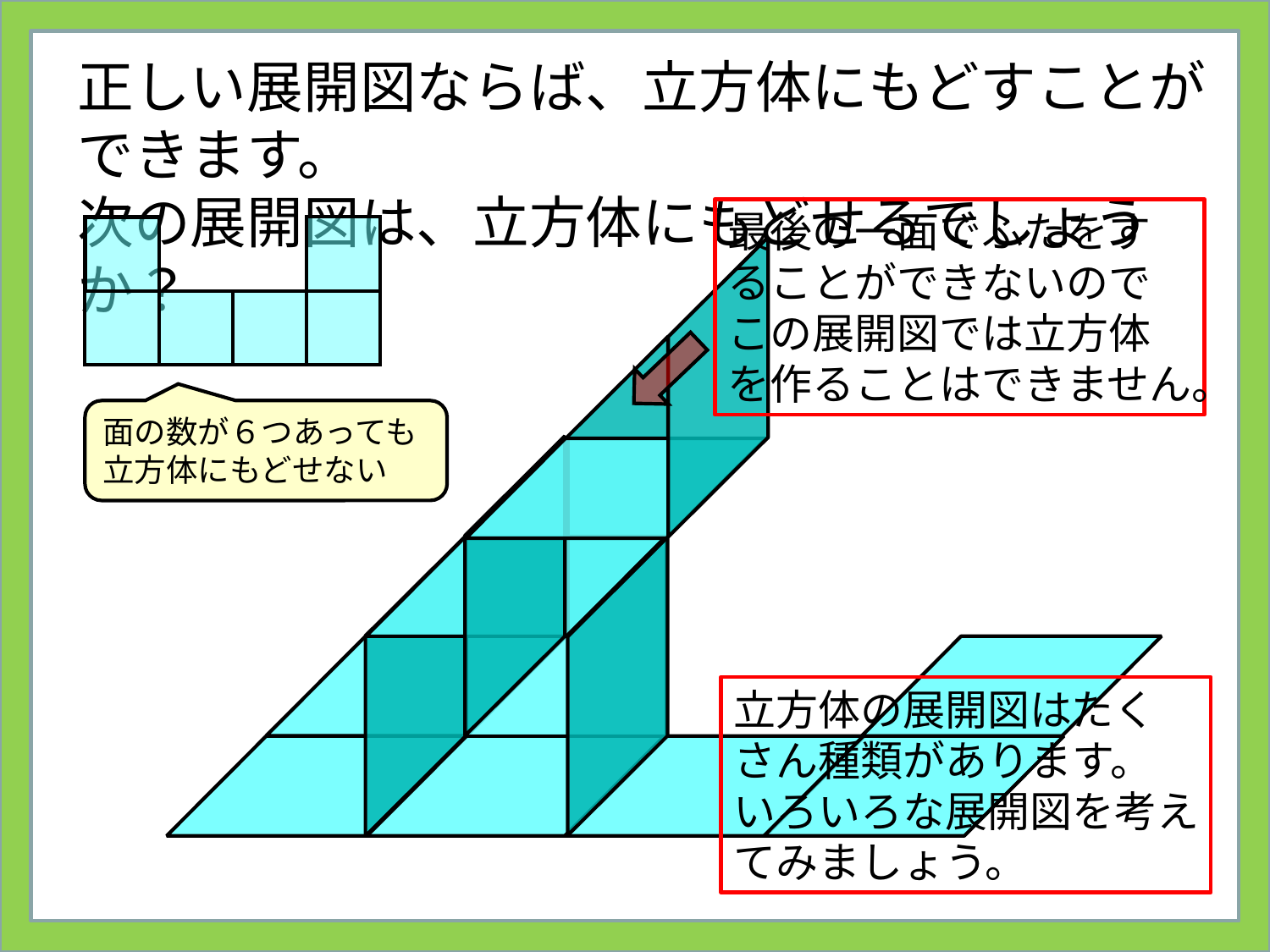

正しい展開図ならば、立方体にもどすことができます。
次の展開図は、立方体にもどせるでしょうか？
最後の一面でふたをすることができないので
この展開図では立方体を作ることはできません。

面の数が６つあっても立方体にもどせない

立方体の展開図はたくさん種類があります。
いろいろな展開図を考えてみましょう。